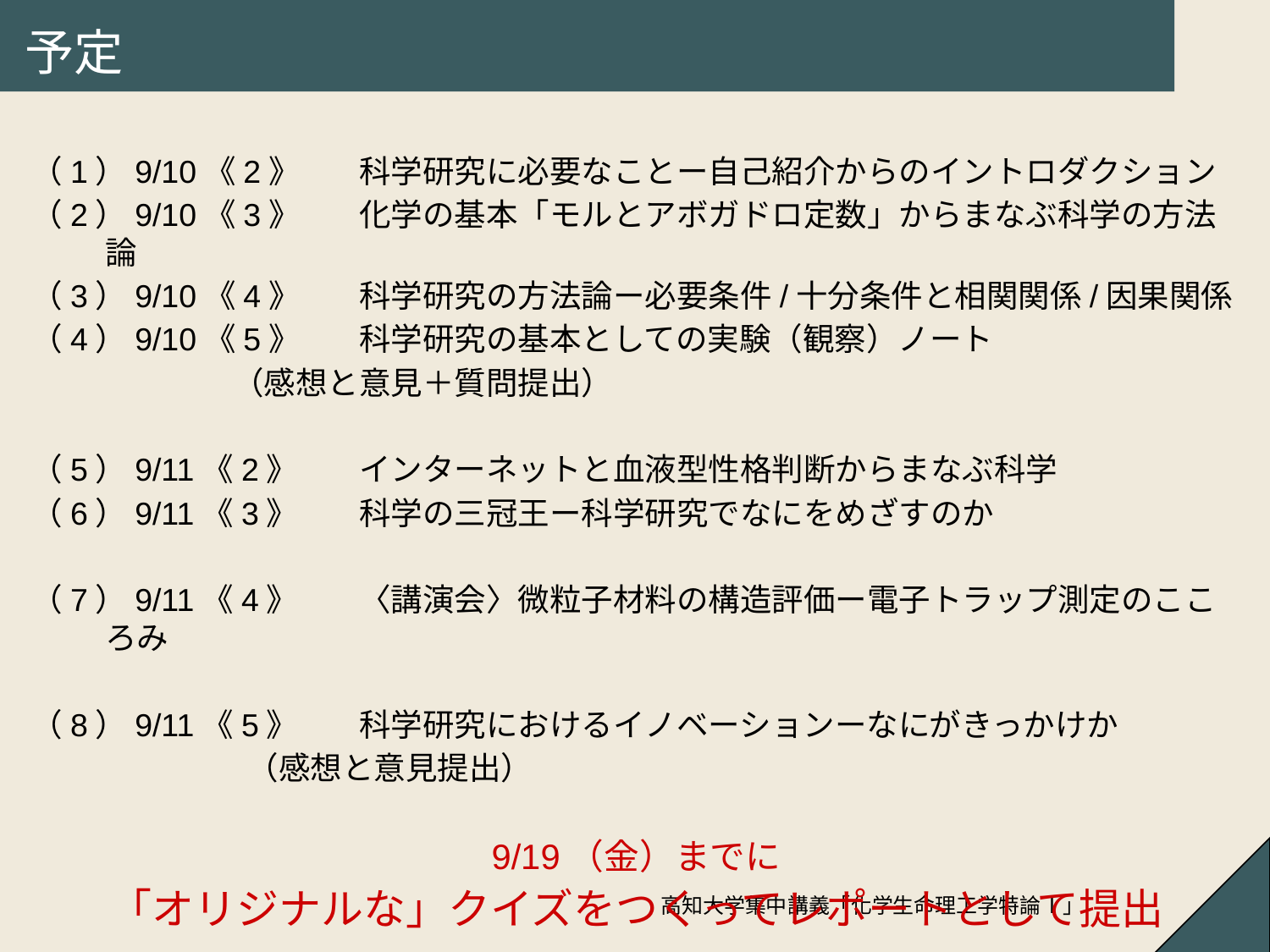

# 予定
（1）9/10《2》	科学研究に必要なことー自己紹介からのイントロダクション
（2）9/10《3》	化学の基本「モルとアボガドロ定数」からまなぶ科学の方法論
（3）9/10《4》	科学研究の方法論ー必要条件/十分条件と相関関係/因果関係
（4）9/10《5》	科学研究の基本としての実験（観察）ノート
		（感想と意見＋質問提出）

（5）9/11《2》	インターネットと血液型性格判断からまなぶ科学
（6）9/11《3》	科学の三冠王ー科学研究でなにをめざすのか

（7）9/11《4》	〈講演会〉微粒子材料の構造評価ー電子トラップ測定のこころみ

（8）9/11《5》	科学研究におけるイノベーションーなにがきっかけか
		 （感想と意見提出）

9/19（金）までに
「オリジナルな」クイズをつくってレポートとして提出